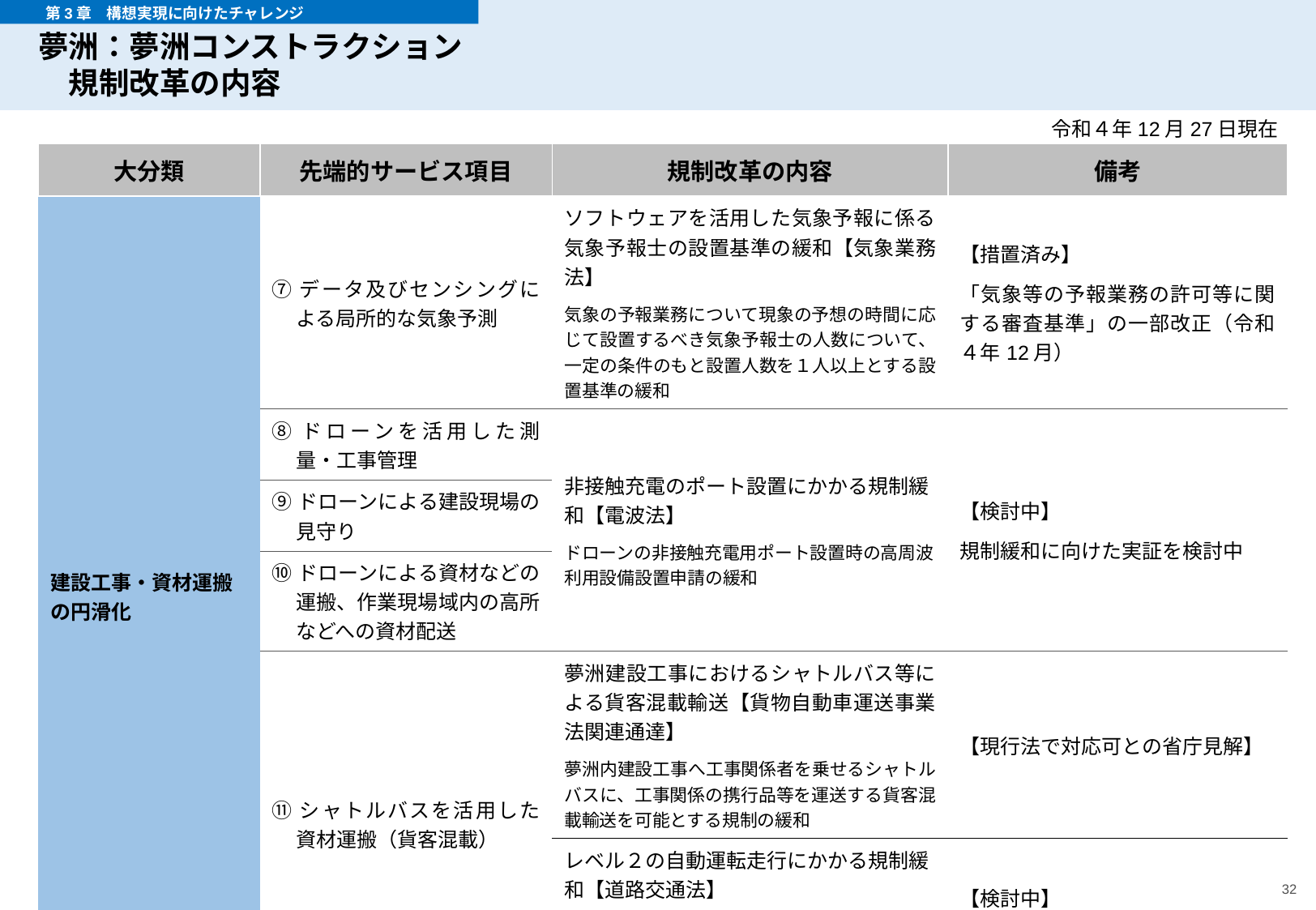

# 夢洲：夢洲コンストラクション 　規制改革の内容
　　　第3章　構想実現に向けたチャレンジ
令和４年12月27日現在
| 大分類 | 先端的サービス項目 | 規制改革の内容 | 備考 |
| --- | --- | --- | --- |
| 建設工事・資材運搬の円滑化 | ⑦データ及びセンシングによる局所的な気象予測 | ソフトウェアを活用した気象予報に係る気象予報士の設置基準の緩和【気象業務法】 気象の予報業務について現象の予想の時間に応じて設置するべき気象予報士の人数について、一定の条件のもと設置人数を１人以上とする設置基準の緩和 | 【措置済み】 「気象等の予報業務の許可等に関する審査基準」の一部改正（令和４年12月） |
|  | ⑧ドローンを活用した測量・工事管理 | 非接触充電のポート設置にかかる規制緩和【電波法】 ドローンの非接触充電用ポート設置時の高周波利用設備設置申請の緩和 | 【検討中】 規制緩和に向けた実証を検討中 |
|  | ⑨ドローンによる建設現場の見守り | ・非接触充電のポート設置にかかる規制緩和【電波法】 |  |
|  | ⑩ドローンによる資材などの運搬、作業現場域内の高所などへの資材配送 | ・非接触充電のポート設置にかかる規制緩和【電波法】 |  |
|  | ⑪シャトルバスを活用した資材運搬（貨客混載） | 夢洲建設工事におけるシャトルバス等による貨客混載輸送【貨物自動車運送事業法関連通達】 夢洲内建設工事へ工事関係者を乗せるシャトルバスに、工事関係の携行品等を運送する貨客混載輸送を可能とする規制の緩和 | 【現行法で対応可との省庁見解】 |
|  |  | レベル２の自動運転走行にかかる規制緩和【道路交通法】 レベル２の部分運転自動化のシャトルバスによる、限定されたエリア内、利用者であれば、大型第一種免許等で運転を可能とする規制の緩和 | 【検討中】 規制緩和に向けた対策を検討中 |
32